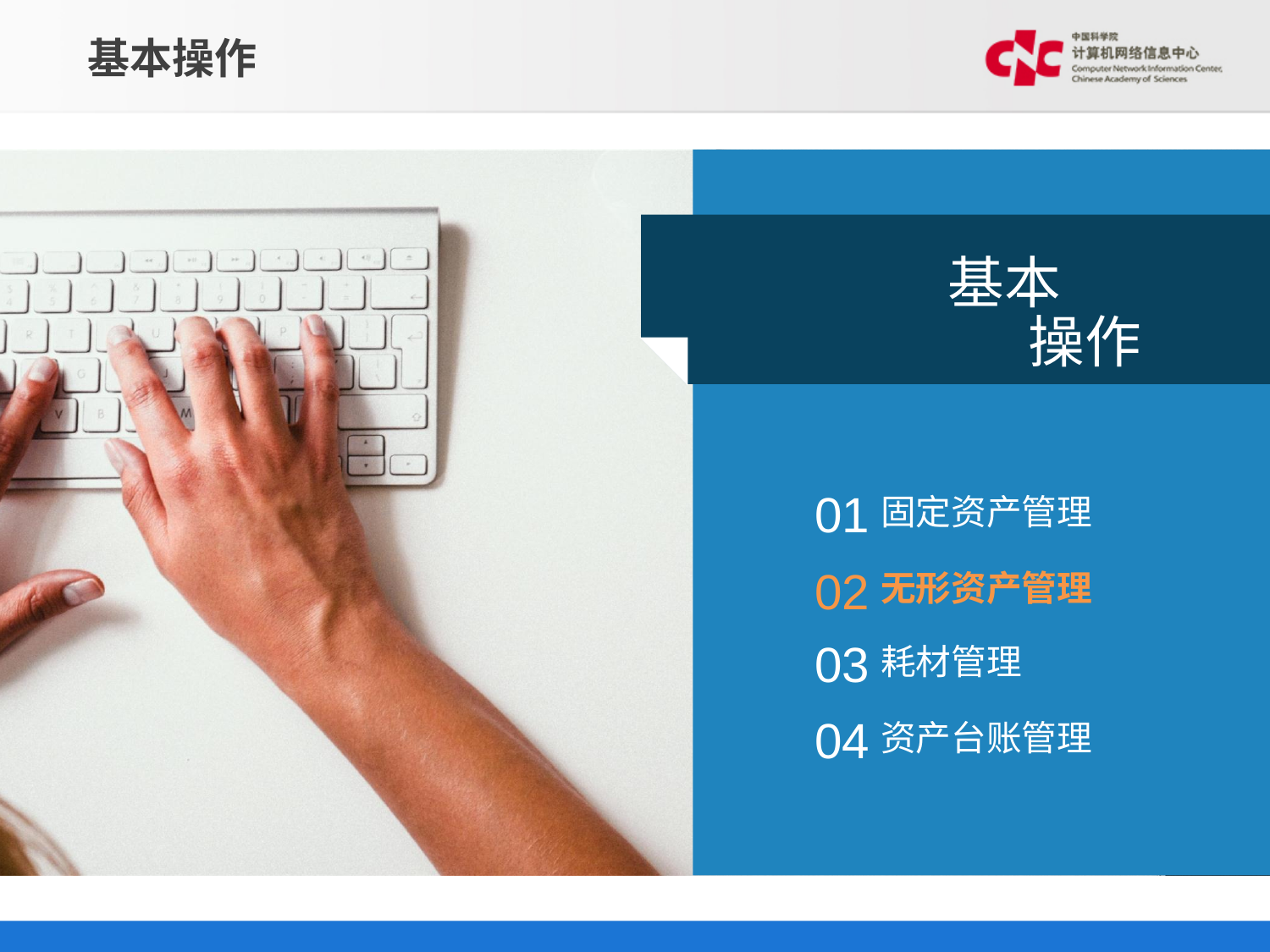

# 基本操作

基本
操作

01
固定资产管理
02
无形资产管理
03
耗材管理
04
资产台账管理